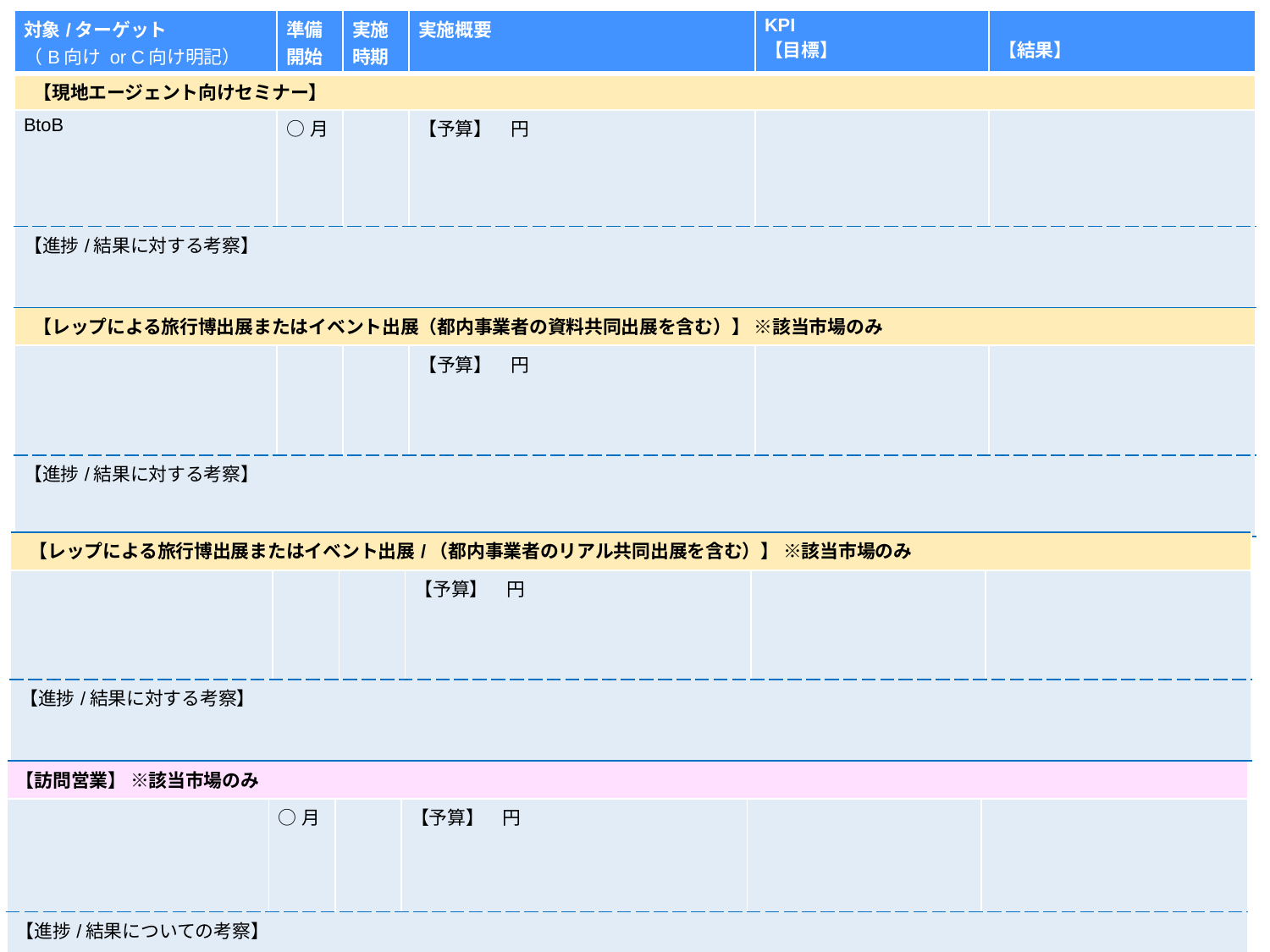

| 対象/ターゲット （B向け or C向け明記） | 準備 開始 | 実施 時期 | 実施概要 | KPI 【目標】 | 【結果】 |
| --- | --- | --- | --- | --- | --- |
| 【現地エージェント向けセミナー】 |  |  |  |  |  |
| BtoB | ○月 |  | 【予算】　円 |  |  |
| 【進捗/結果に対する考察】 |  |  |  |  |  |
| 【レップによる旅行博出展またはイベント出展（都内事業者の資料共同出展を含む）】 ※該当市場のみ |  |  |  |  |  |
|  |  |  | 【予算】　円 |  |  |
| 【進捗/結果に対する考察】 |  |  |  |  |  |
| 【レップによる旅行博出展またはイベント出展/（都内事業者のリアル共同出展を含む）】 ※該当市場のみ |  |  |  |  |  |
| --- | --- | --- | --- | --- | --- |
|  |  |  | 【予算】　円 |  |  |
| 【進捗/結果に対する考察】 |  |  |  |  |  |
| 【訪問営業】 ※該当市場のみ |  |  |  |  |  |
| --- | --- | --- | --- | --- | --- |
|  | ○月 |  | 【予算】　円 |  |  |
| 【進捗/結果についての考察】 |  |  |  |  |  |